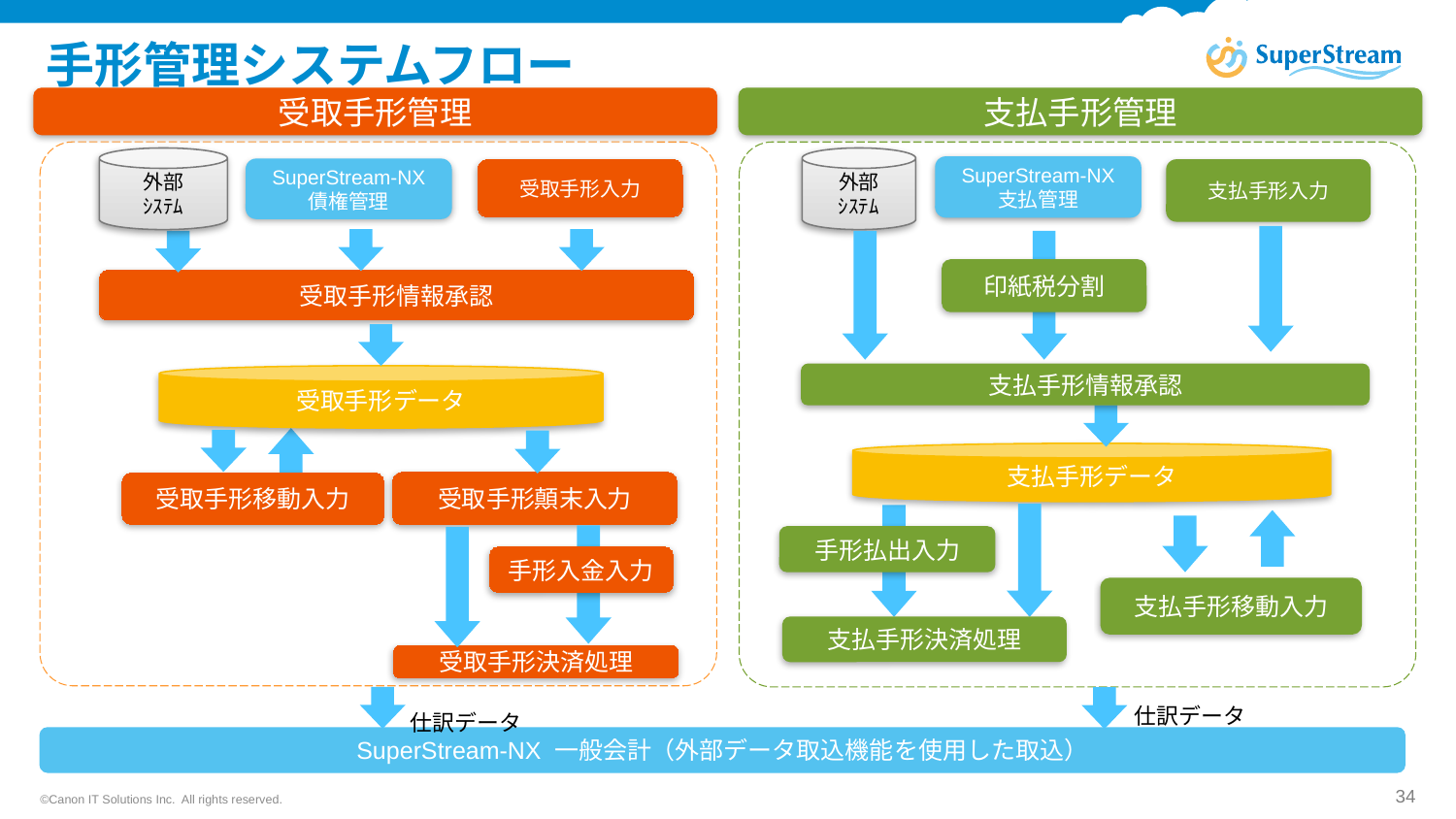

# 手形管理システムフロー
受取手形管理
支払手形管理

外部
ｼｽﾃﾑ
外部
ｼｽﾃﾑ
SuperStream-NX
支払管理
SuperStream-NX
債権管理
支払手形入力
受取手形入力

印紙税分割
受取手形情報承認

支払手形情報承認
受取手形データ

支払手形データ
受取手形顛末入力
受取手形移動入力

手形払出入力

手形入金入力
支払手形移動入力
支払手形決済処理
受取手形決済処理
仕訳データ
仕訳データ

SuperStream-NX 一般会計（外部データ取込機能を使用した取込）
©Canon IT Solutions Inc.  All rights reserved.
34